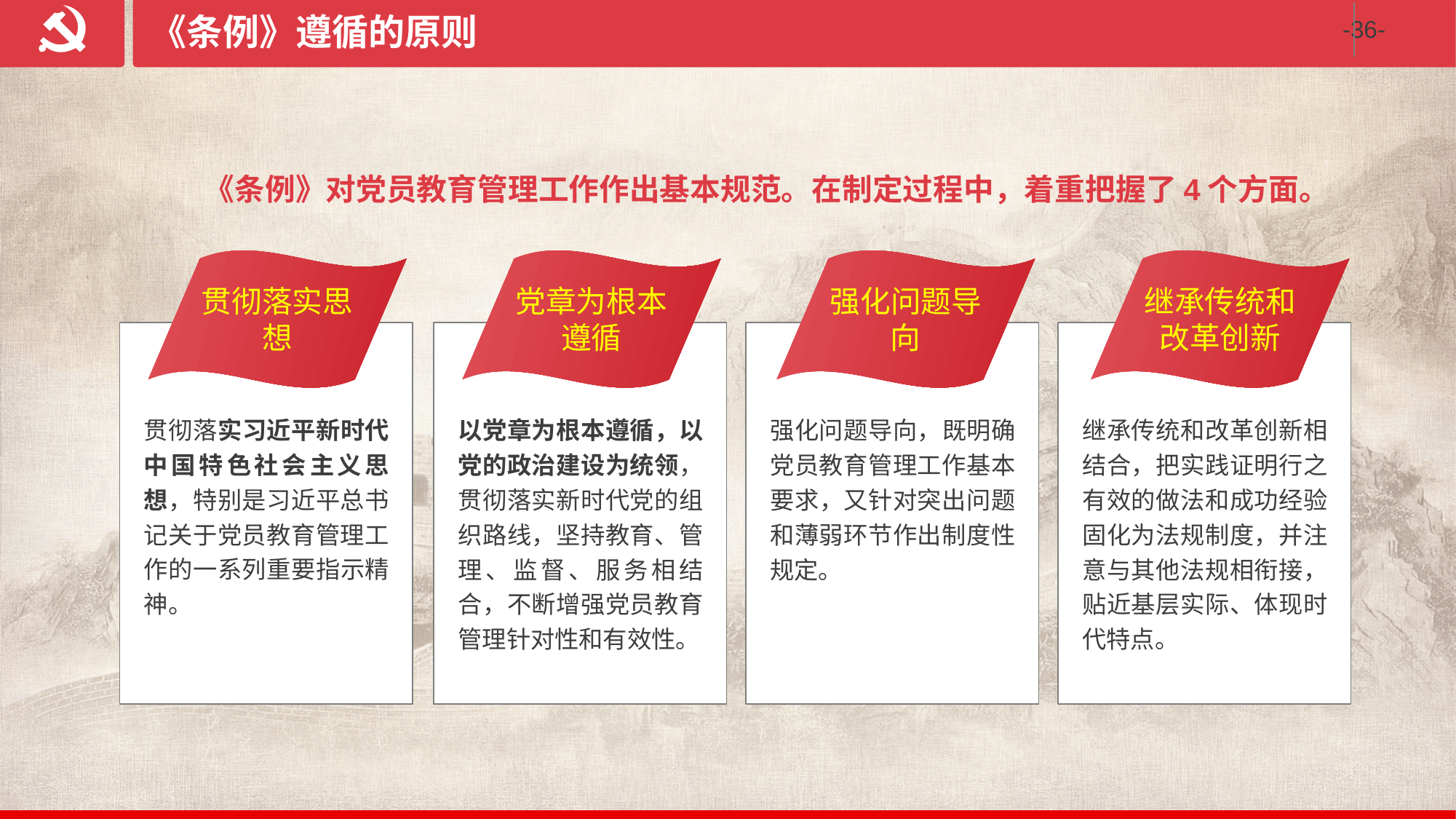

《条例》遵循的原则
     《条例》对党员教育管理工作作出基本规范。在制定过程中，着重把握了4个方面。
贯彻落实思想
党章为根本遵循
强化问题导向
继承传统和改革创新

贯彻落实习近平新时代中国特色社会主义思想，特别是习近平总书记关于党员教育管理工作的一系列重要指示精神。
以党章为根本遵循，以党的政治建设为统领，贯彻落实新时代党的组织路线，坚持教育、管理、监督、服务相结合，不断增强党员教育管理针对性和有效性。
强化问题导向，既明确党员教育管理工作基本要求，又针对突出问题和薄弱环节作出制度性规定。
继承传统和改革创新相结合，把实践证明行之有效的做法和成功经验固化为法规制度，并注意与其他法规相衔接，贴近基层实际、体现时代特点。